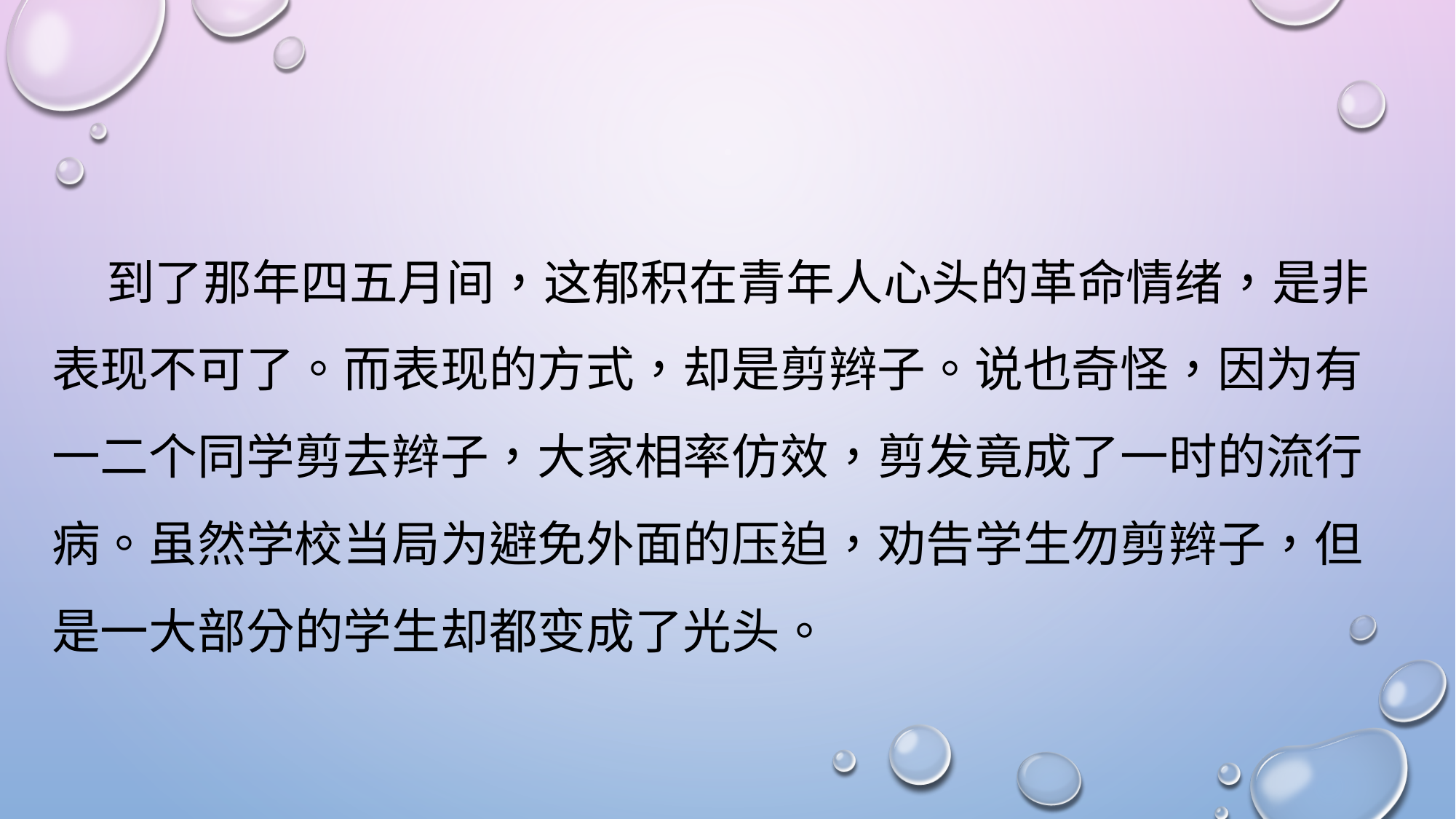

到了那年四五月间，这郁积在青年人心头的革命情绪，是非表现不可了。而表现的方式，却是剪辫子。说也奇怪，因为有一二个同学剪去辫子，大家相率仿效，剪发竟成了一时的流行病。虽然学校当局为避免外面的压迫，劝告学生勿剪辫子，但是一大部分的学生却都变成了光头。